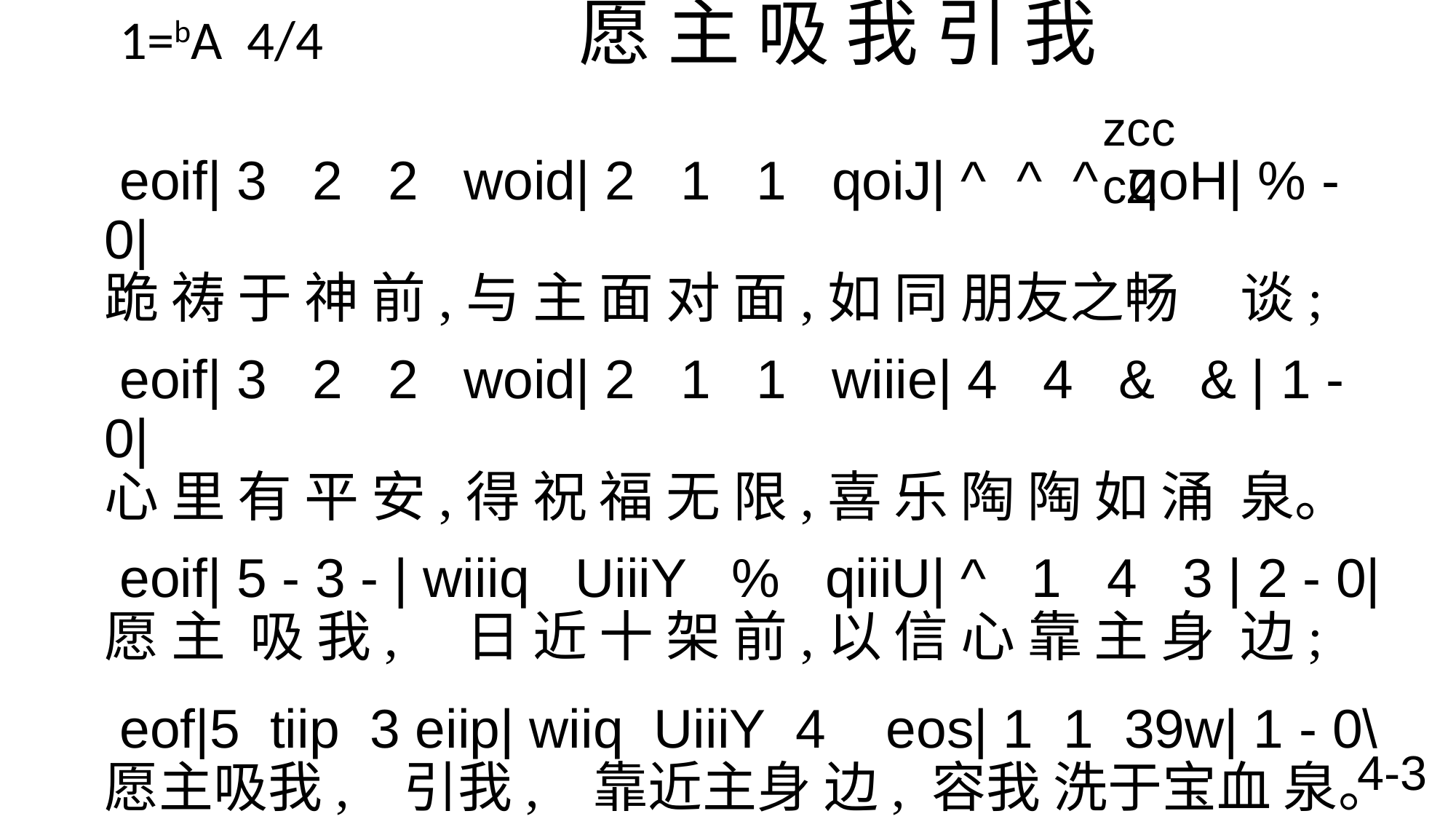

1=bA  4/4               愿 主 吸 我 引 我
zcccZ
 eoif| 3   2   2   woid| 2   1   1   qoiJ| ^  ^  ^  qoH| % - 0|
跪 祷 于 神 前,与 主 面 对 面,如 同 朋友之畅     谈;
 eoif| 3   2   2   woid| 2   1   1   wiiie| 4   4   &   & | 1 - 0|
心 里 有 平 安,得 祝 福 无 限,喜 乐 陶 陶 如 涌  泉。
 eoif| 5 - 3 - | wiiiq   UiiiY   %   qiiiU| ^   1   4   3 | 2 - 0|
愿 主  吸 我,    日 近 十 架 前,以 信 心 靠 主 身  边;
 eof|5  tiip  3 eiip| wiiq  UiiiY  4    eos| 1  1  39w| 1 - 0\
愿主吸我,   引我,   靠近主身 边, 容我 洗于宝血 泉。
4-3